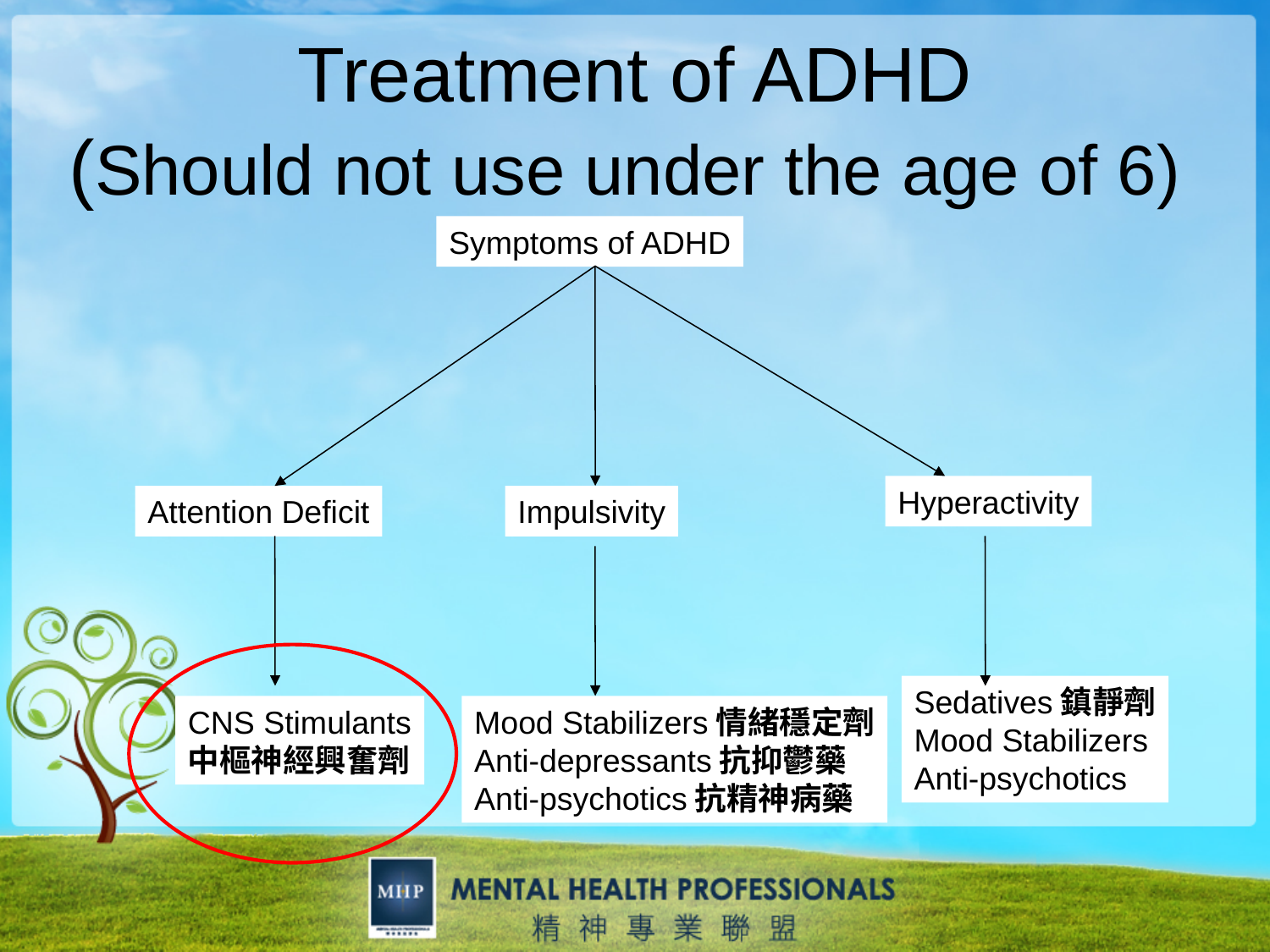

Treatment of ADHD
(Should not use under the age of 6)
Symptoms of ADHD

Hyperactivity
Attention Deficit
Impulsivity

Sedatives鎮靜劑
Mood Stabilizers
Anti-psychotics
CNS Stimulants
中樞神經興奮劑
Mood Stabilizers情緒穩定劑
Anti-depressants抗抑鬱藥
Anti-psychotics抗精神病藥